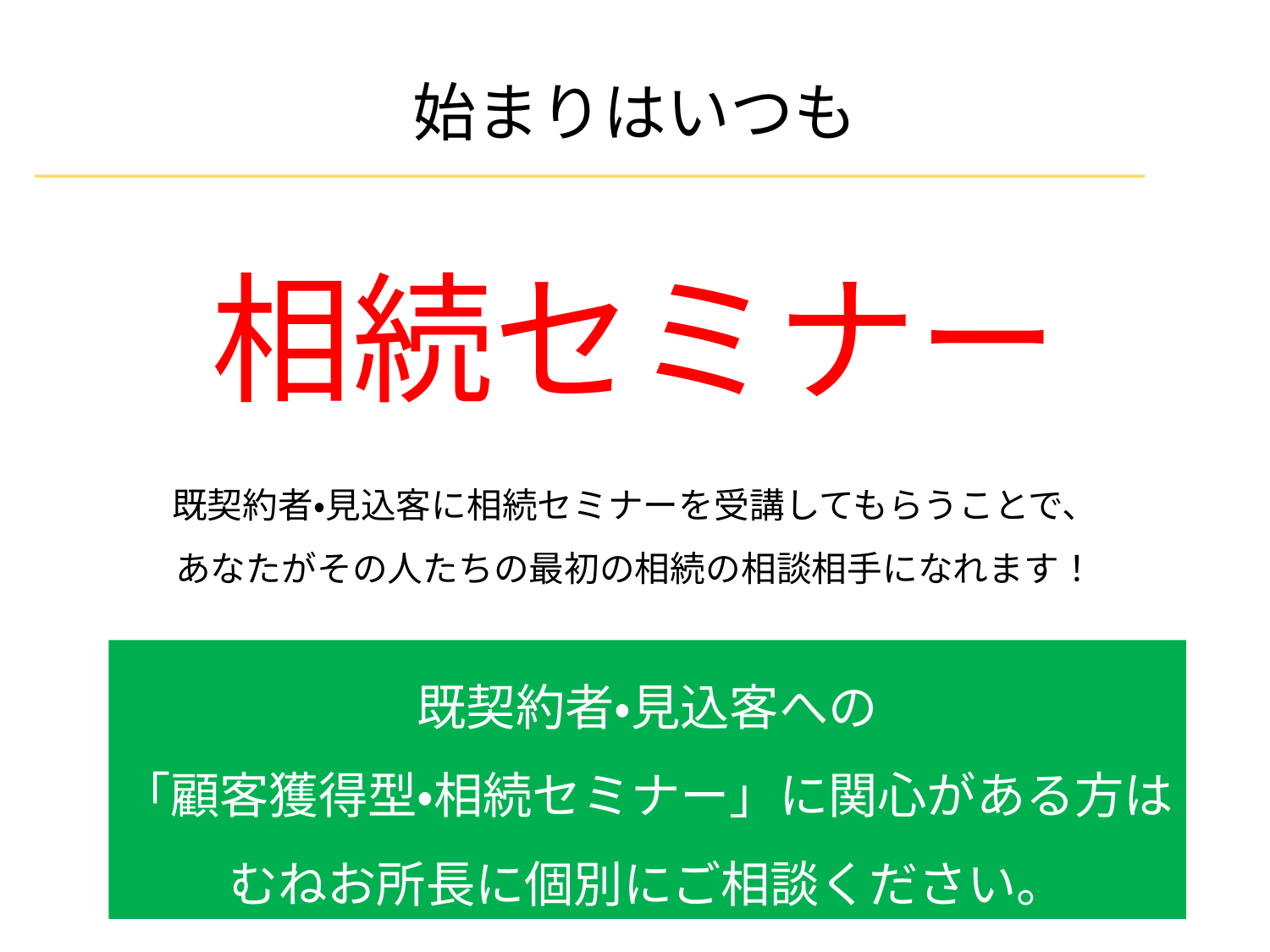

始まりはいつも

相続セミナー
既契約者・見込客に相続セミナーを受講してもらうことで、
あなたがその人たちの最初の相続の相談相手になれます！
既契約者・見込客への
「顧客獲得型・相続セミナー」に関心がある方は
むねお所長に個別にご相談ください。